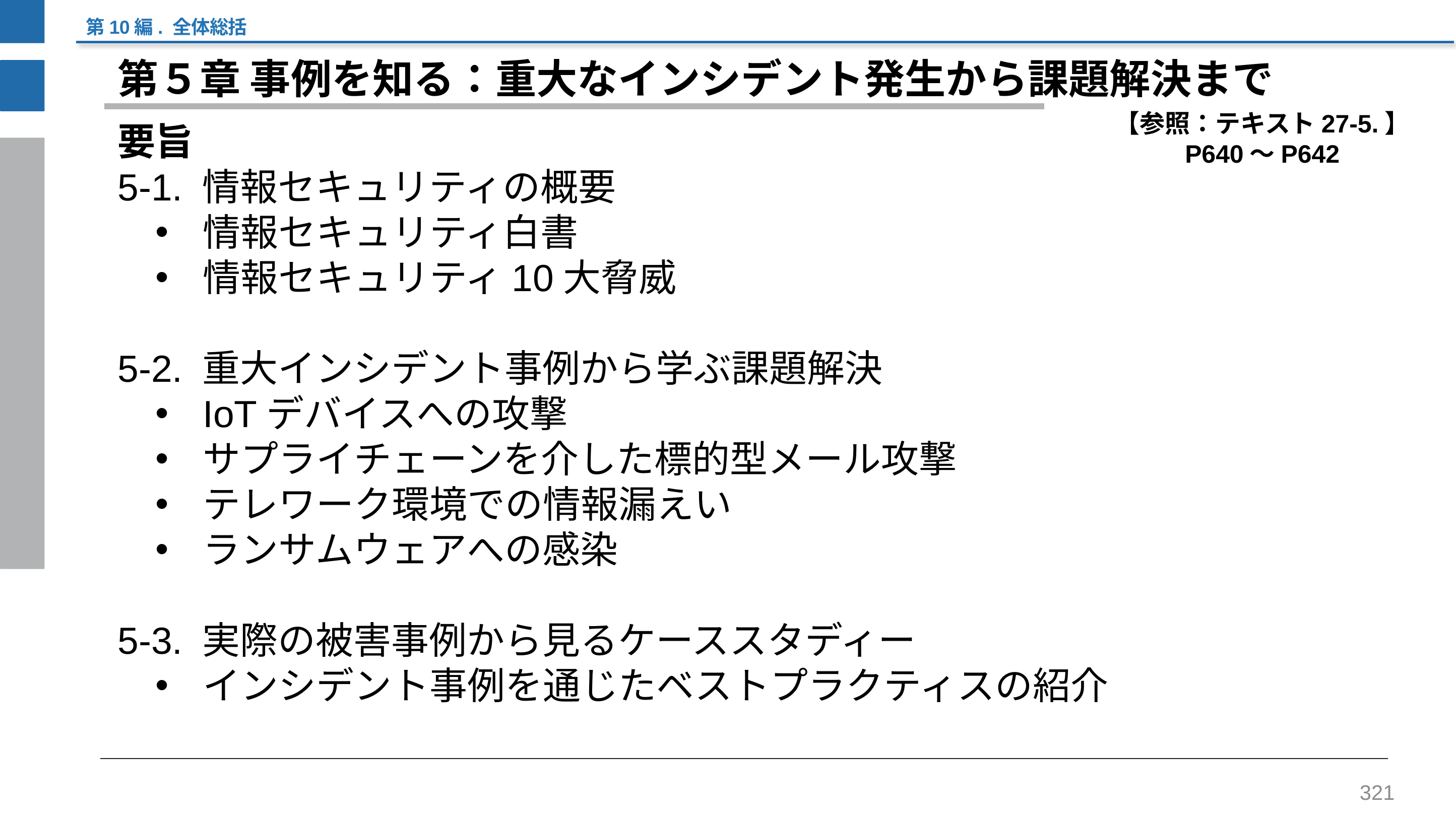

第10編. 全体総括
第５章 事例を知る：重大なインシデント発生から課題解決まで
【参照：テキスト27-5.】
P640～P642
要旨
5-1. 情報セキュリティの概要
情報セキュリティ白書
情報セキュリティ10大脅威

5-2. 重大インシデント事例から学ぶ課題解決
IoTデバイスへの攻撃
サプライチェーンを介した標的型メール攻撃
テレワーク環境での情報漏えい
ランサムウェアへの感染

5-3. 実際の被害事例から見るケーススタディー
インシデント事例を通じたベストプラクティスの紹介

321